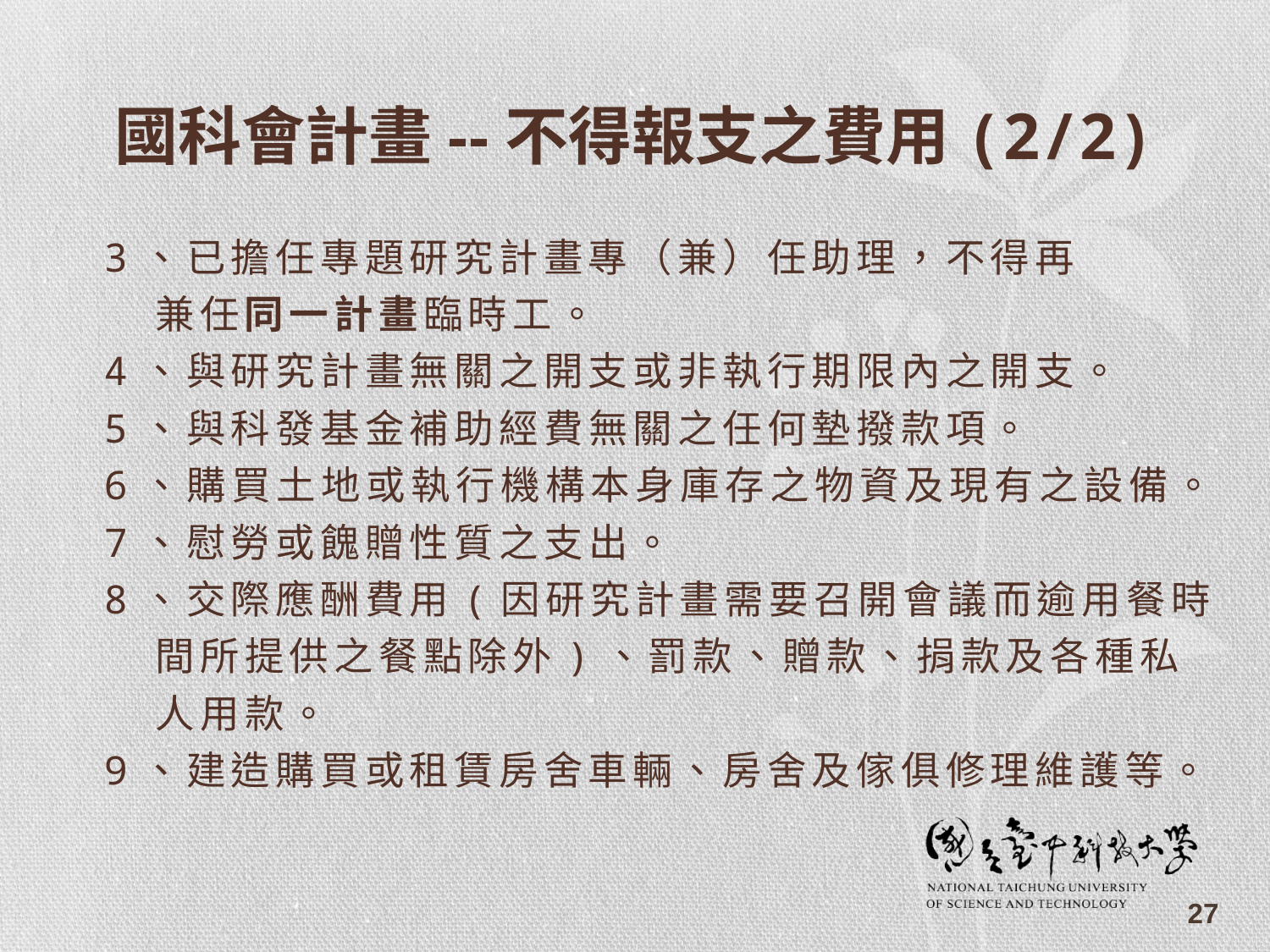

# 國科會計畫--不得報支之費用(2/2)
3、已擔任專題研究計畫專（兼）任助理，不得再
   兼任同一計畫臨時工。
4、與研究計畫無關之開支或非執行期限內之開支。
5、與科發基金補助經費無關之任何墊撥款項。
6、購買土地或執行機構本身庫存之物資及現有之設備。
7、慰勞或餽贈性質之支出。
8、交際應酬費用(因研究計畫需要召開會議而逾用餐時
   間所提供之餐點除外)、罰款、贈款、捐款及各種私
   人用款。
9、建造購買或租賃房舍車輛、房舍及傢俱修理維護等。
27